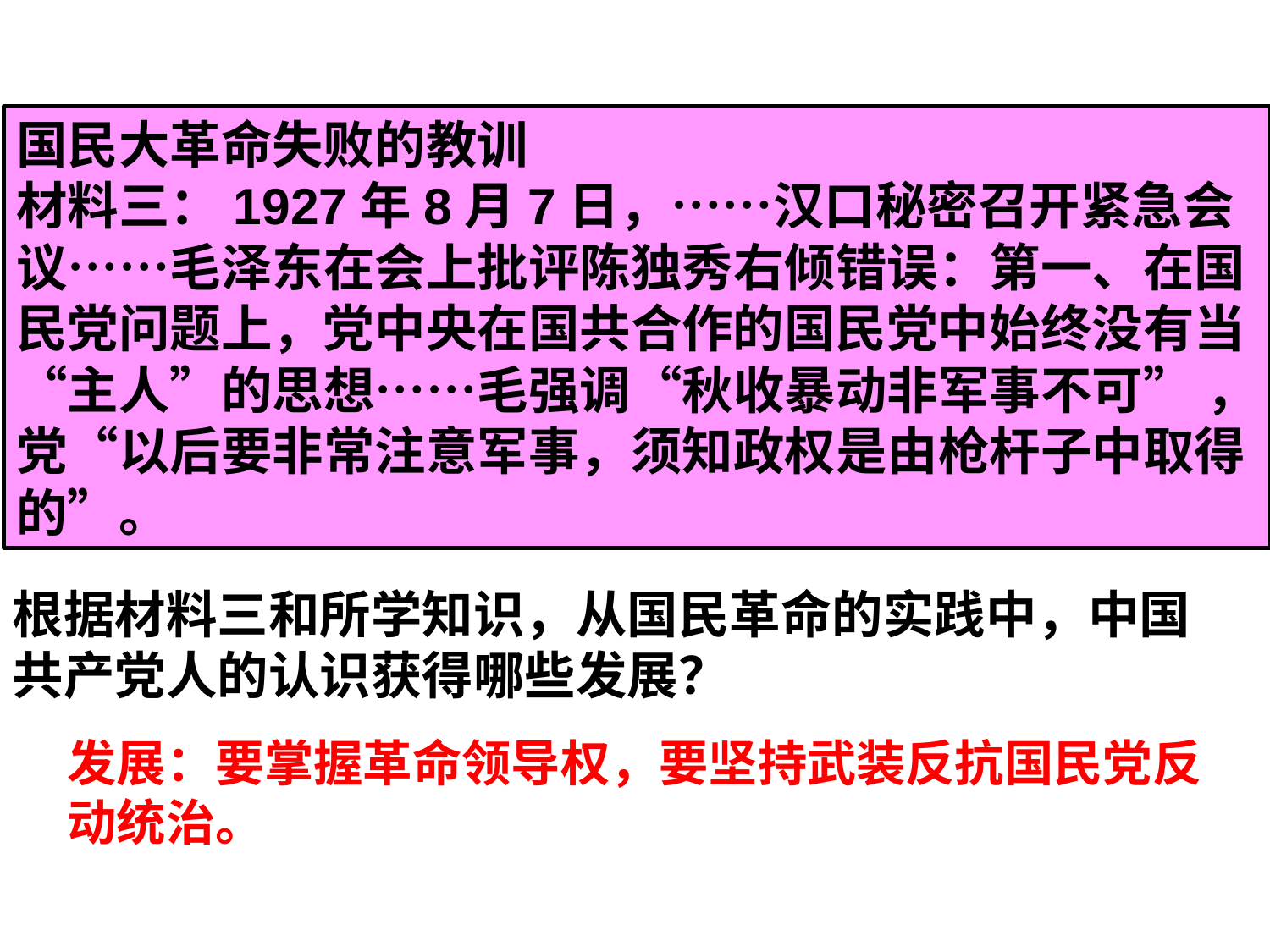

国民大革命失败的教训
材料三：1927年8月7日，……汉口秘密召开紧急会议……毛泽东在会上批评陈独秀右倾错误：第一、在国民党问题上，党中央在国共合作的国民党中始终没有当“主人”的思想……毛强调“秋收暴动非军事不可” ，党“以后要非常注意军事，须知政权是由枪杆子中取得的”。
根据材料三和所学知识，从国民革命的实践中，中国共产党人的认识获得哪些发展？
发展：要掌握革命领导权，要坚持武装反抗国民党反动统治。